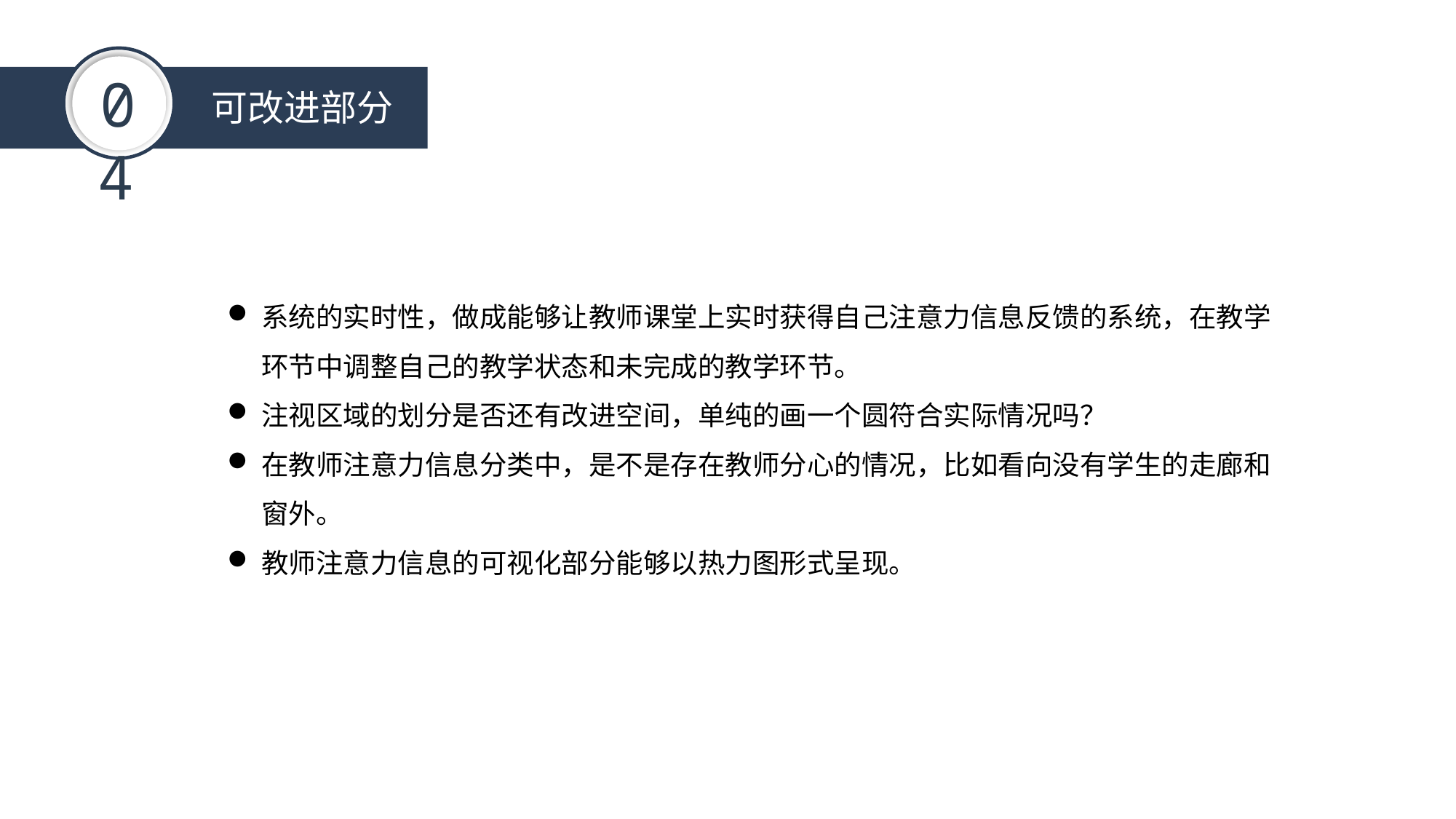

04
可改进部分
系统的实时性，做成能够让教师课堂上实时获得自己注意力信息反馈的系统，在教学环节中调整自己的教学状态和未完成的教学环节。
注视区域的划分是否还有改进空间，单纯的画一个圆符合实际情况吗？
在教师注意力信息分类中，是不是存在教师分心的情况，比如看向没有学生的走廊和窗外。
教师注意力信息的可视化部分能够以热力图形式呈现。